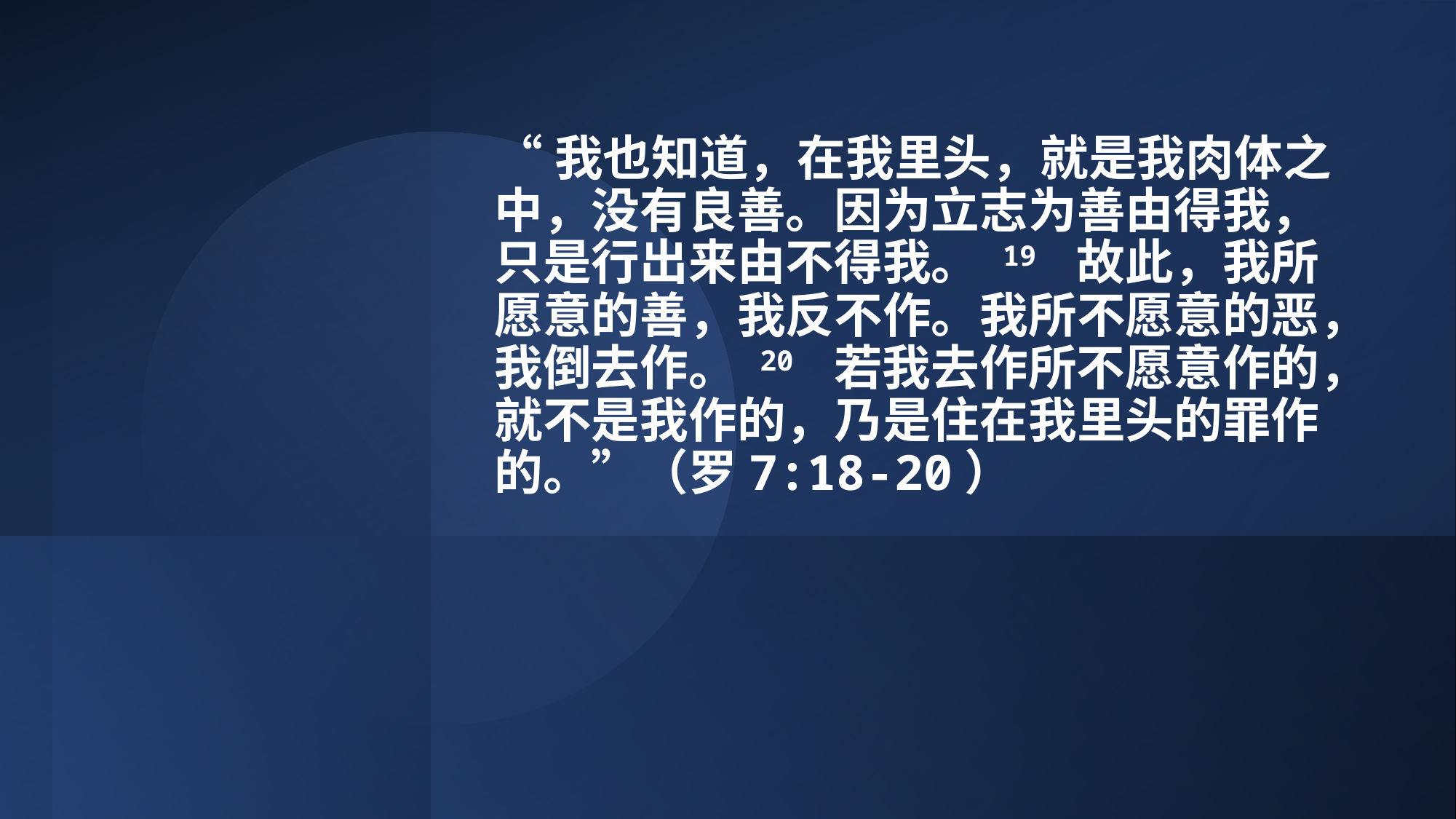

“我也知道，在我里头，就是我肉体之中，没有良善。因为立志为善由得我，只是行出来由不得我。 19 故此，我所愿意的善，我反不作。我所不愿意的恶，我倒去作。 20 若我去作所不愿意作的，就不是我作的，乃是住在我里头的罪作的。”（罗7:18-20）